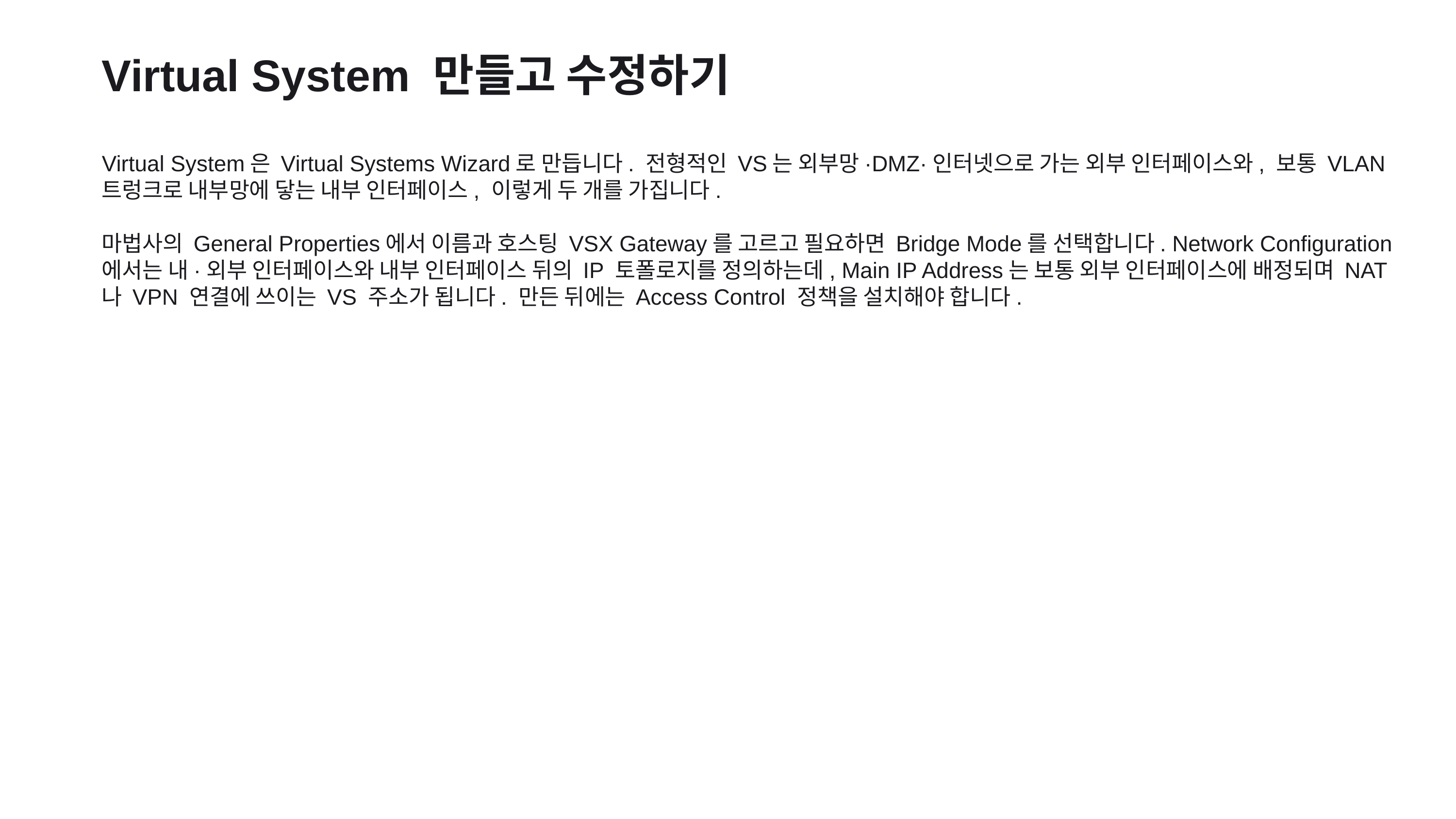

Virtual System 만들고 수정하기
Virtual System은 Virtual Systems Wizard로 만듭니다. 전형적인 VS는 외부망·DMZ·인터넷으로 가는 외부 인터페이스와, 보통 VLAN 트렁크로 내부망에 닿는 내부 인터페이스, 이렇게 두 개를 가집니다.

마법사의 General Properties에서 이름과 호스팅 VSX Gateway를 고르고 필요하면 Bridge Mode를 선택합니다. Network Configuration에서는 내·외부 인터페이스와 내부 인터페이스 뒤의 IP 토폴로지를 정의하는데, Main IP Address는 보통 외부 인터페이스에 배정되며 NAT나 VPN 연결에 쓰이는 VS 주소가 됩니다. 만든 뒤에는 Access Control 정책을 설치해야 합니다.